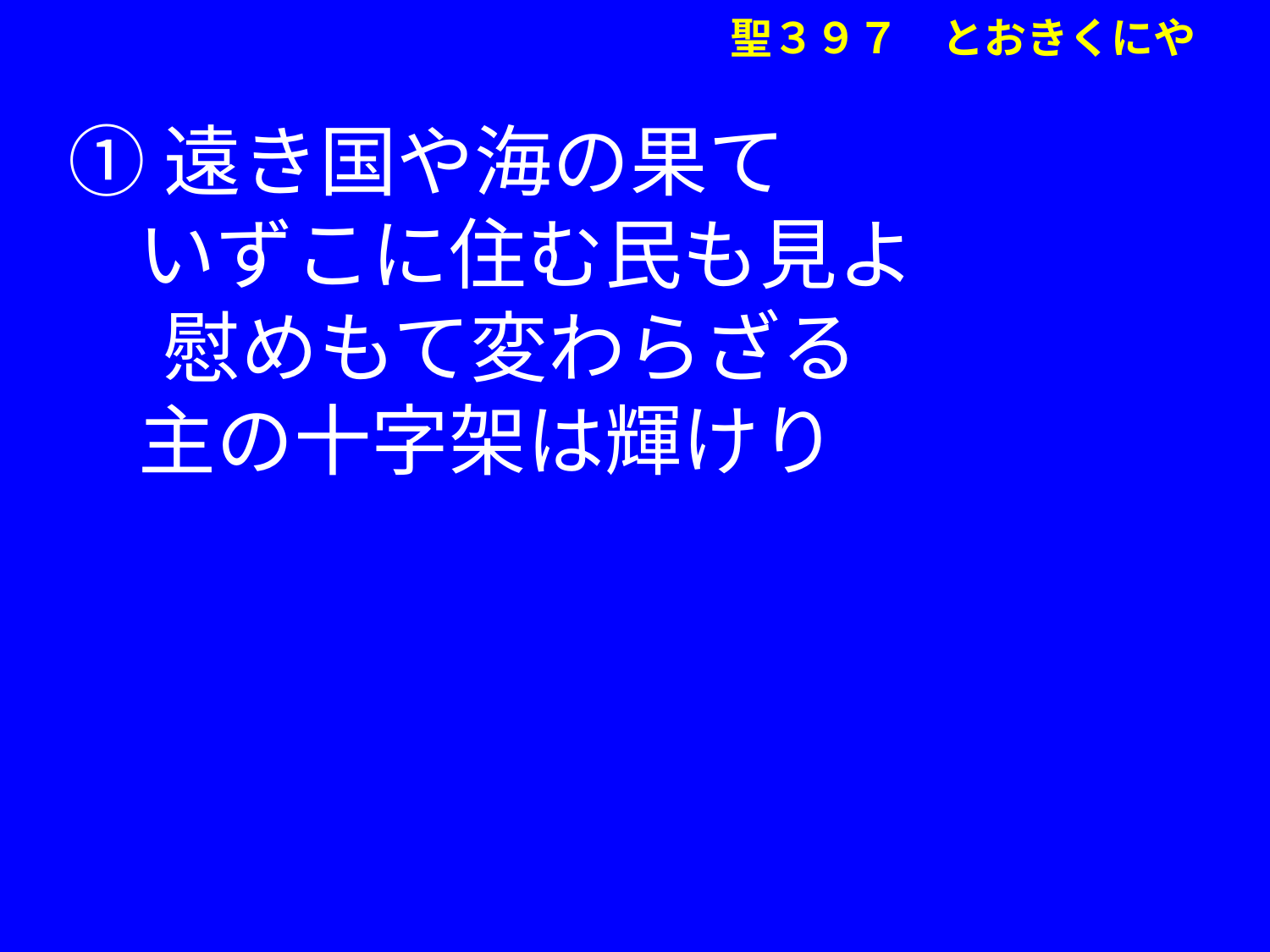

聖３９７　とおきくにや
①遠き国や海の果て
   いずこに住む民も見よ
　 慰めもて変わらざる
   主の十字架は輝けり